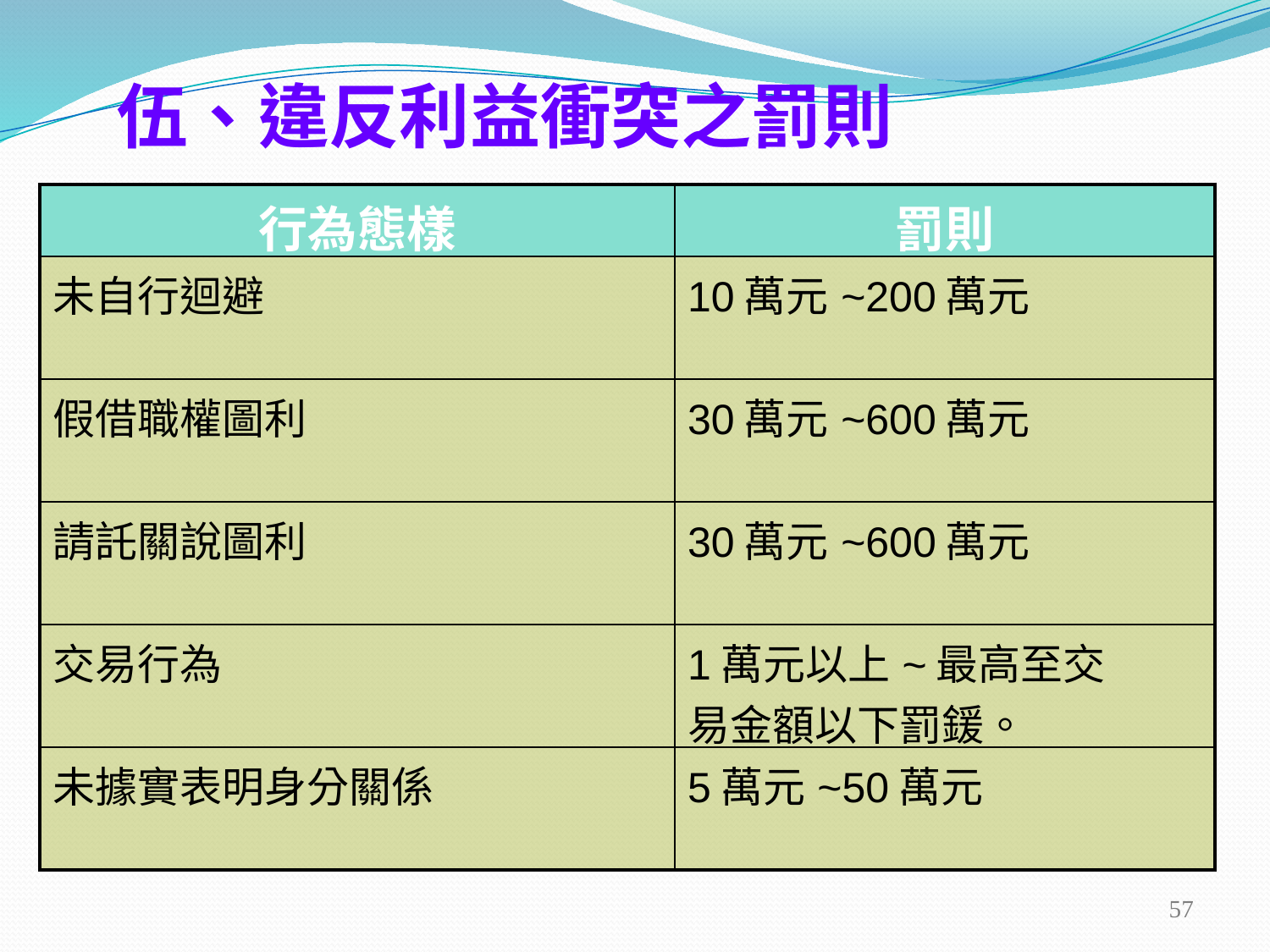

伍、違反利益衝突之罰則
| 行為態樣 | 罰則 |
| --- | --- |
| 未自行迴避 | 10萬元~200萬元 |
| 假借職權圖利 | 30萬元~600萬元 |
| 請託關說圖利 | 30萬元~600萬元 |
| 交易行為 | 1萬元以上~最高至交 易金額以下罰鍰。 |
| 未據實表明身分關係 | 5萬元~50萬元 |
57